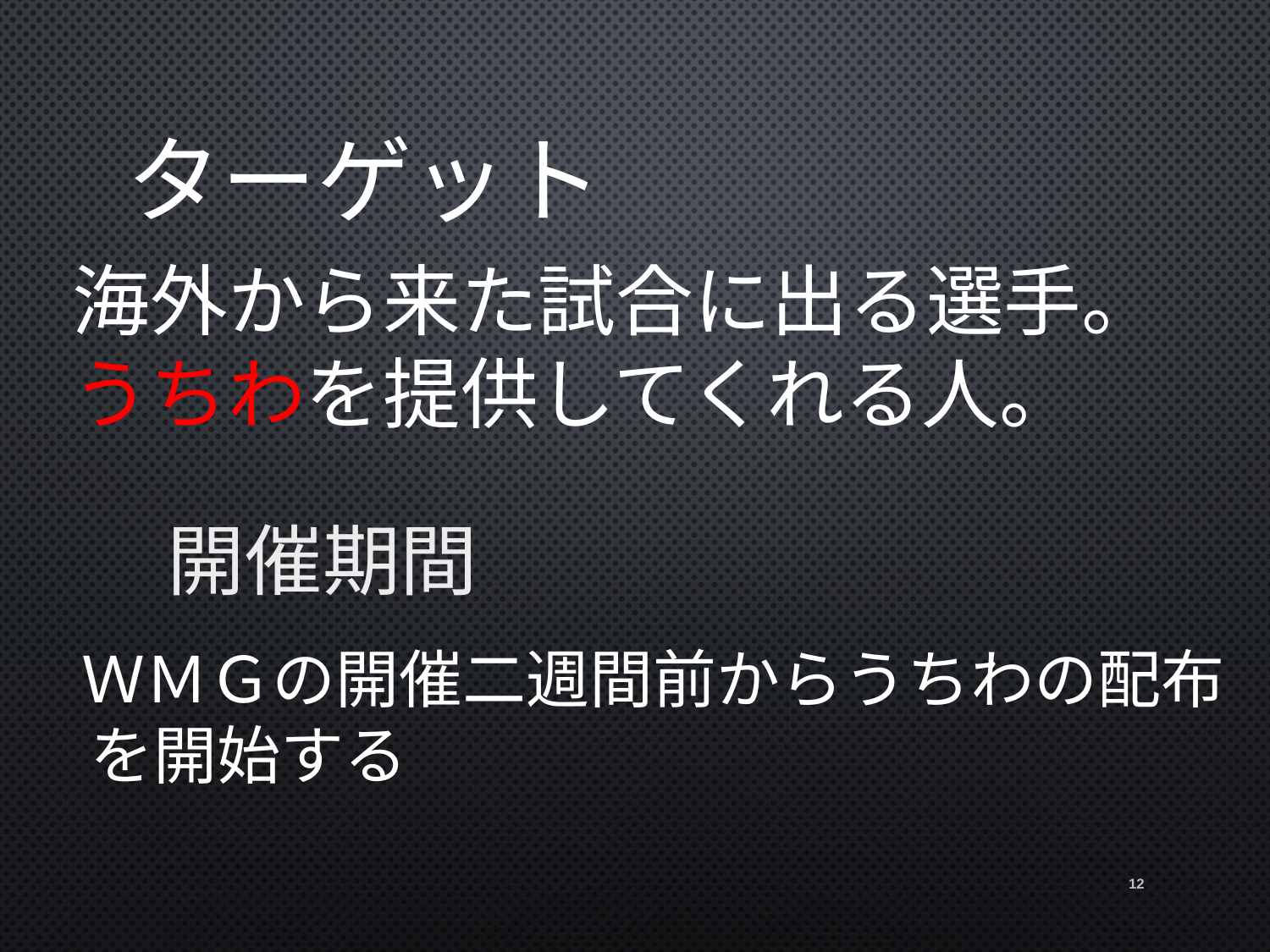

# ターゲット
海外から来た試合に出る選手。
うちわを提供してくれる人。

開催期間
　ＷＭＧの開催二週間前からうちわの配布
    を開始する
12